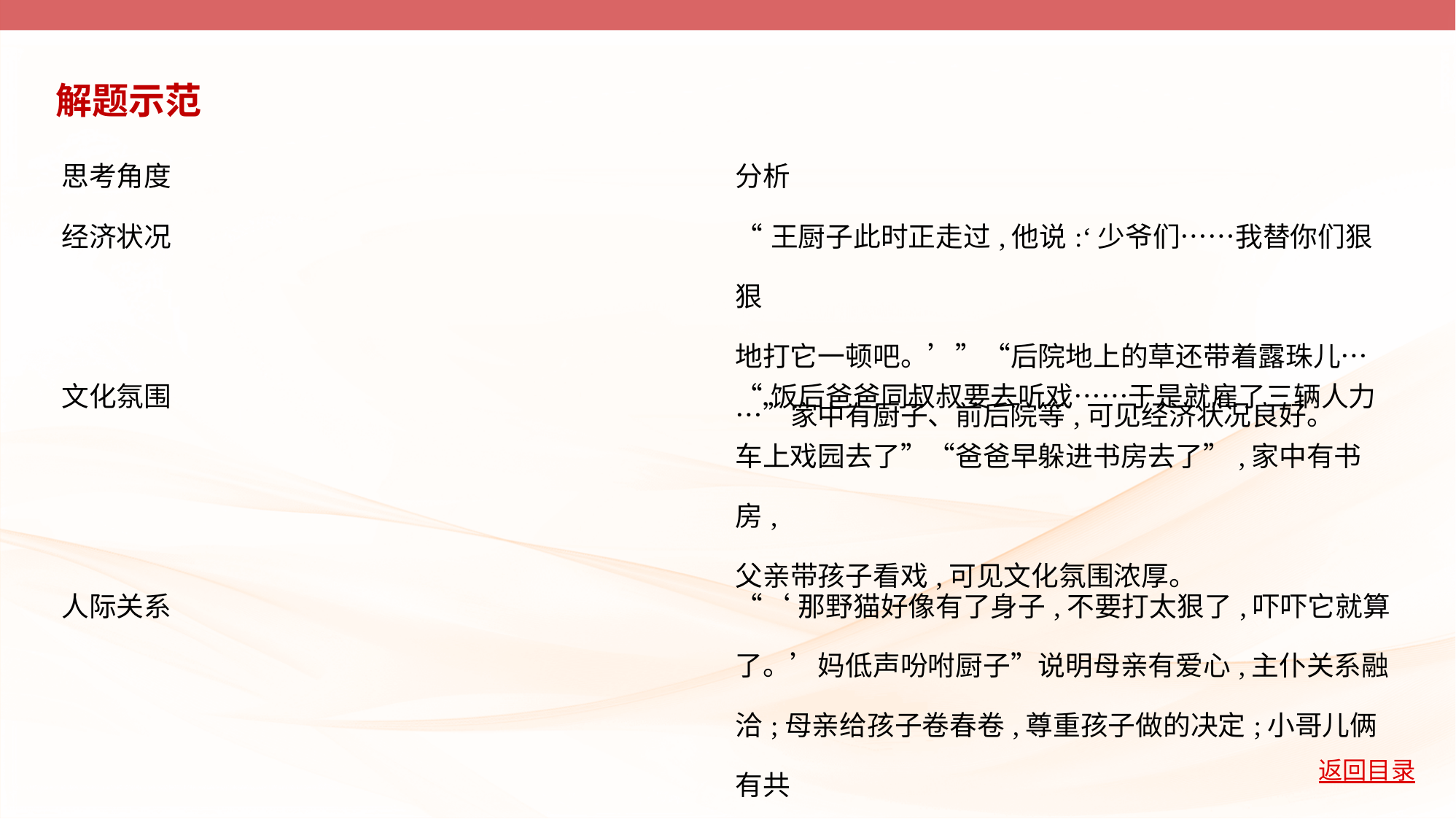

解题示范
| 思考角度 | 分析 |
| --- | --- |
| 经济状况 | “王厨子此时正走过,他说:‘少爷们……我替你们狠狠 地打它一顿吧。’”“后院地上的草还带着露珠儿… …”家中有厨子、前后院等,可见经济状况良好。 |
| 文化氛围 | “饭后爸爸同叔叔要去听戏……于是就雇了三辆人力 车上戏园去了”“爸爸早躲进书房去了”,家中有书房, 父亲带孩子看戏,可见文化氛围浓厚。 |
| 人际关系 | “‘那野猫好像有了身子,不要打太狠了,吓吓它就算 了。’妈低声吩咐厨子”说明母亲有爱心,主仆关系融 洽;母亲给孩子卷春卷,尊重孩子做的决定;小哥儿俩有共 同的爱好,而且彼此友好。可见整个家庭的人际关系是 融洽的。 |